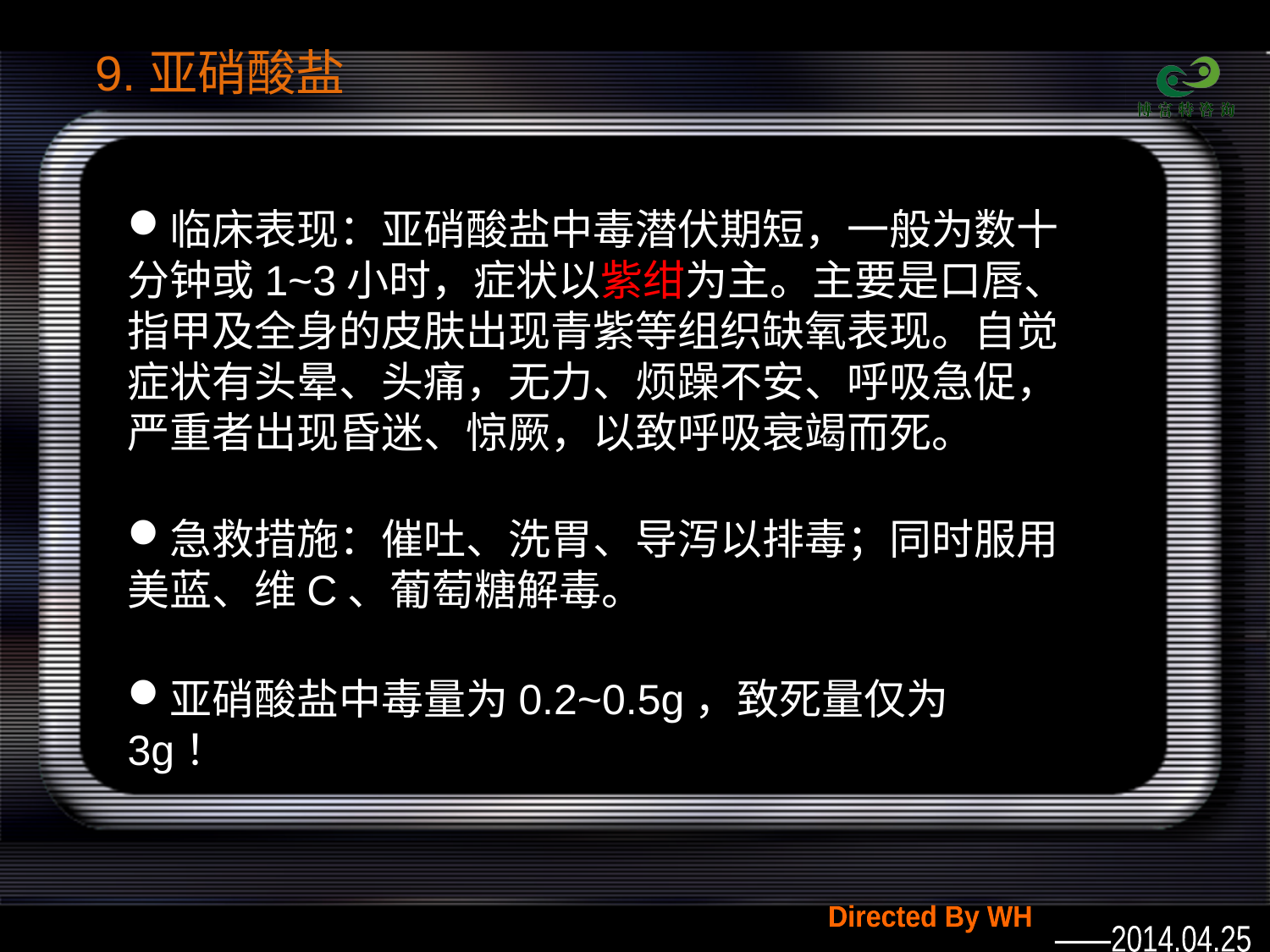

# 9.亚硝酸盐
临床表现：亚硝酸盐中毒潜伏期短，一般为数十分钟或1~3小时，症状以紫绀为主。主要是口唇、指甲及全身的皮肤出现青紫等组织缺氧表现。自觉症状有头晕、头痛，无力、烦躁不安、呼吸急促，严重者出现昏迷、惊厥，以致呼吸衰竭而死。
急救措施：催吐、洗胃、导泻以排毒；同时服用美蓝、维C、葡萄糖解毒。
亚硝酸盐中毒量为0.2~0.5g，致死量仅为3g！